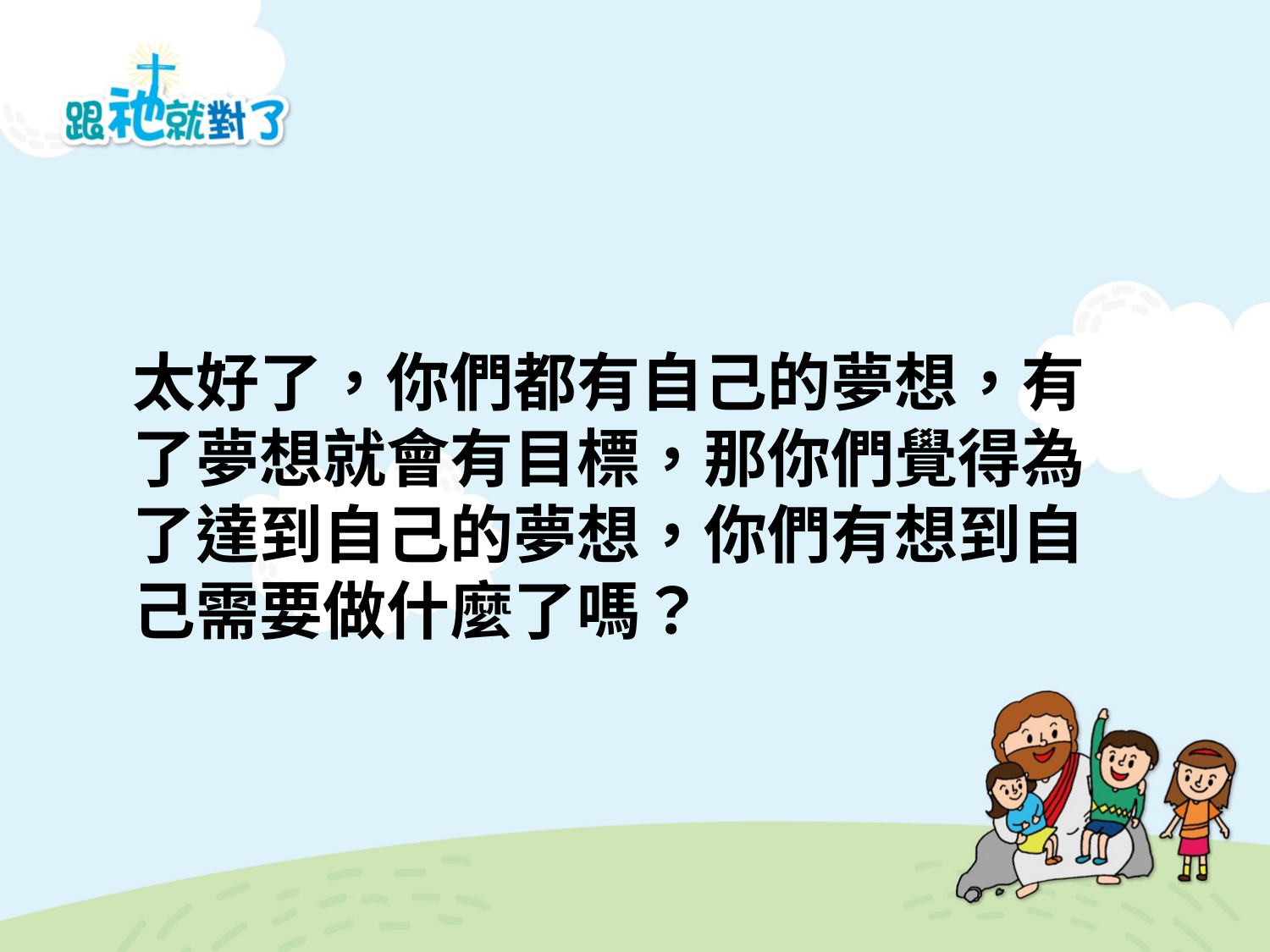

太好了，你們都有自己的夢想，有了夢想就會有目標，那你們覺得為了達到自己的夢想，你們有想到自己需要做什麼了嗎？